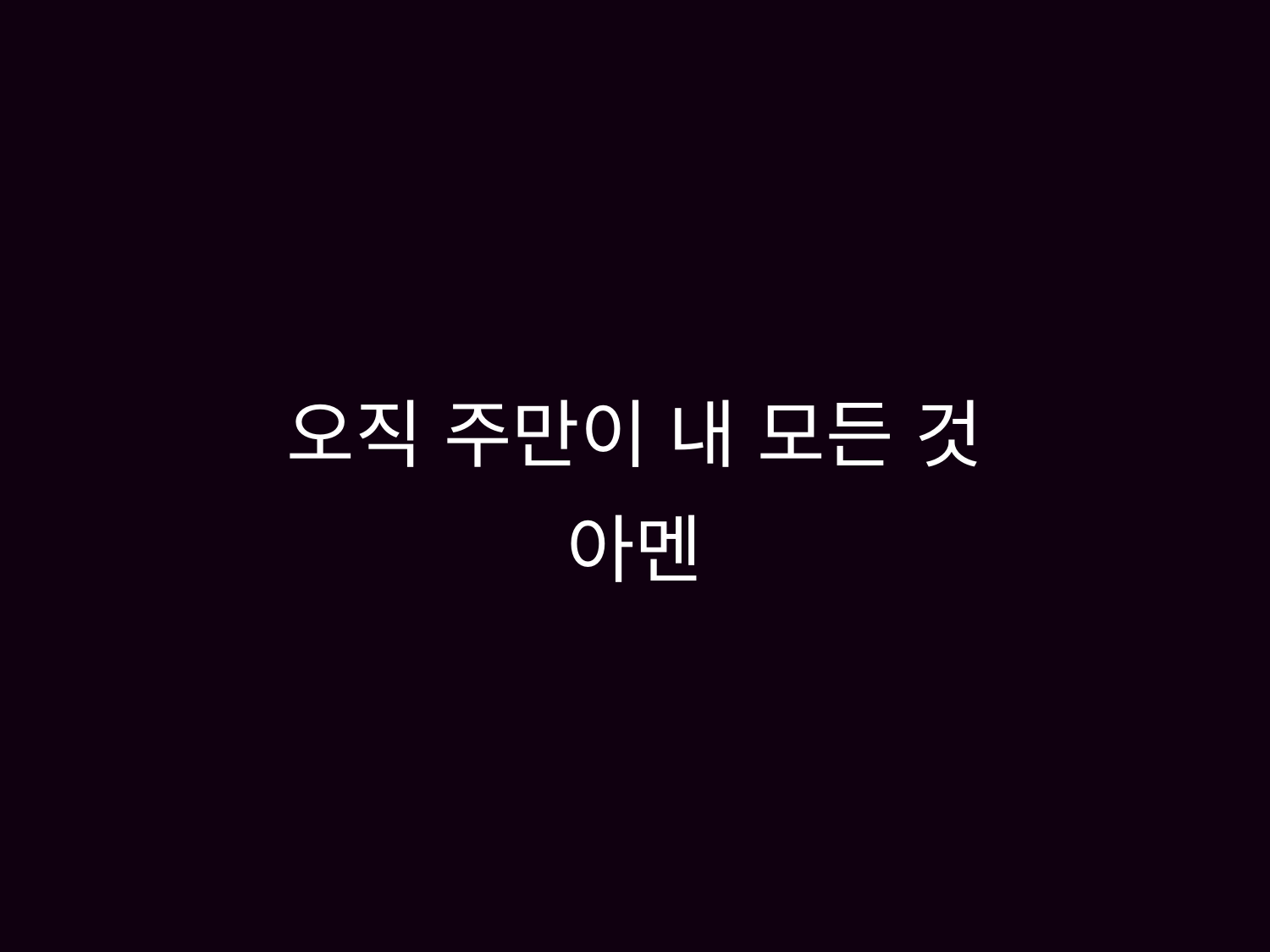

# 오직 주만이 내 모든 것 아멘